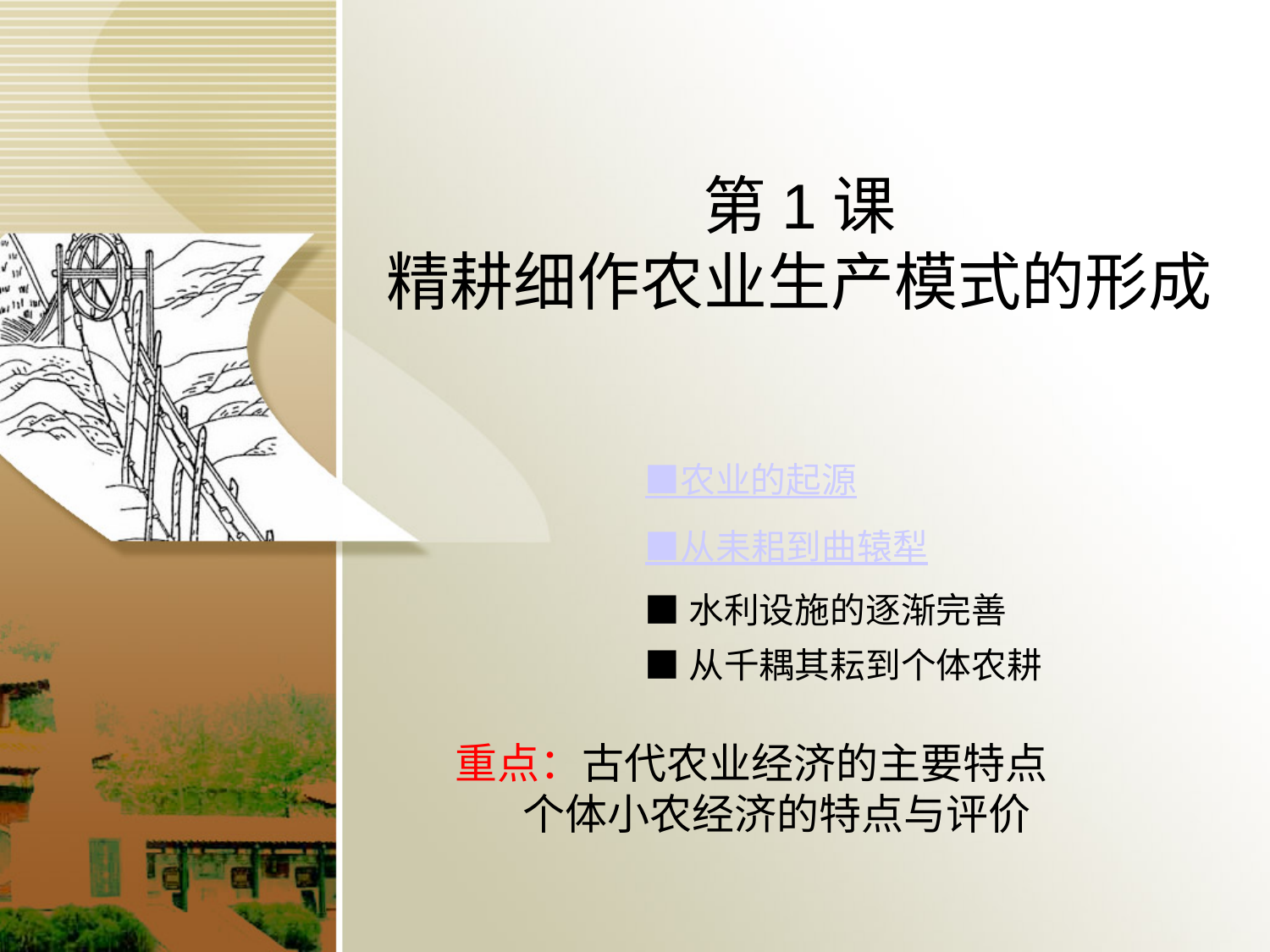

第1课
精耕细作农业生产模式的形成
■农业的起源
■从耒耜到曲辕犁
■水利设施的逐渐完善
■从千耦其耘到个体农耕
重点：古代农业经济的主要特点
      个体小农经济的特点与评价